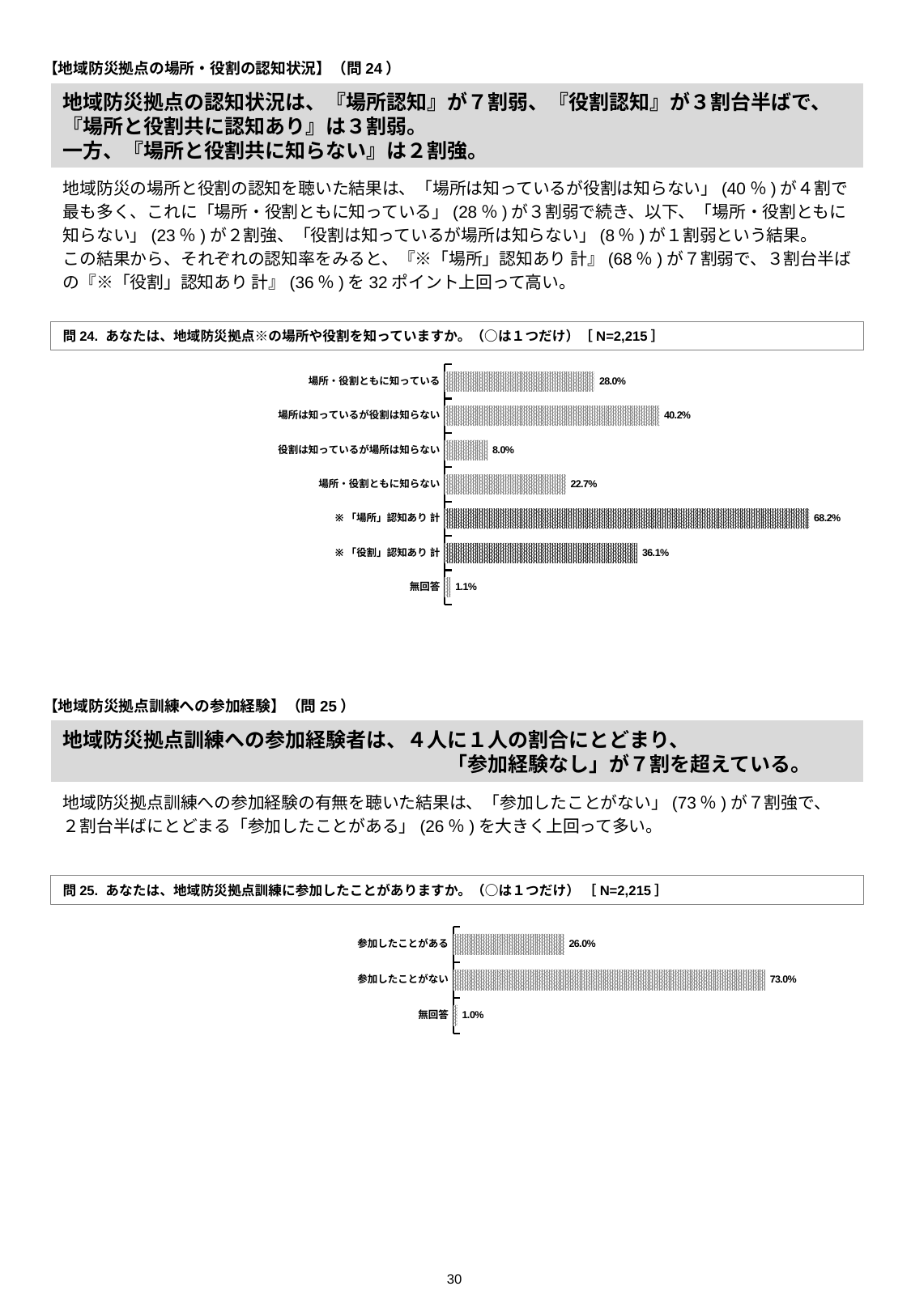

【地域防災拠点の場所・役割の認知状況】（問24）
# 地域防災拠点の認知状況は、『場所認知』が７割弱、『役割認知』が３割台半ばで、『場所と役割共に認知あり』は３割弱。 一方、『場所と役割共に知らない』は２割強。
地域防災の場所と役割の認知を聴いた結果は、「場所は知っているが役割は知らない」(40％)が４割で
最も多く、これに「場所・役割ともに知っている」(28％)が３割弱で続き、以下、「場所・役割ともに
知らない」(23％)が２割強、「役割は知っているが場所は知らない」(8％)が１割弱という結果。
この結果から、それぞれの認知率をみると、『※「場所」認知あり 計』(68％)が７割弱で、３割台半ば
の『※「役割」認知あり 計』(36％)を32ポイント上回って高い。
問24. あなたは、地域防災拠点※の場所や役割を知っていますか。（○は１つだけ）［N=2,215］

### Chart

| Category |  |
|---|---|
| 場所・役割ともに知っている | 0.280361173814899 |
| 場所は知っているが役割は知らない | 0.401805869074493 |
| 役割は知っているが場所は知らない | 0.0803611738148984 |
| 場所・役割ともに知らない | 0.226636568848758 |
| ※「場所」認知あり 計 | 0.68216704288939 |
| ※「役割」認知あり 計 | 0.360722347629797 |
| 無回答 | 0.0108352144469526 |
【地域防災拠点訓練への参加経験】（問25）
地域防災拠点訓練への参加経験者は、４人に１人の割合にとどまり、
　　　　　　　　　　　　　　　　　　　「参加経験なし」が７割を超えている。
地域防災拠点訓練への参加経験の有無を聴いた結果は、「参加したことがない」(73％)が７割強で、
２割台半ばにとどまる「参加したことがある」(26％)を大きく上回って多い。
問25. あなたは、地域防災拠点訓練に参加したことがありますか。（○は１つだけ） ［N=2,215］

### Chart

| Category |  |
|---|---|
| 参加したことがある | 0.260045146726862 |
| 参加したことがない | 0.730022573363432 |
| 無回答 | 0.00993227990970656 |
30